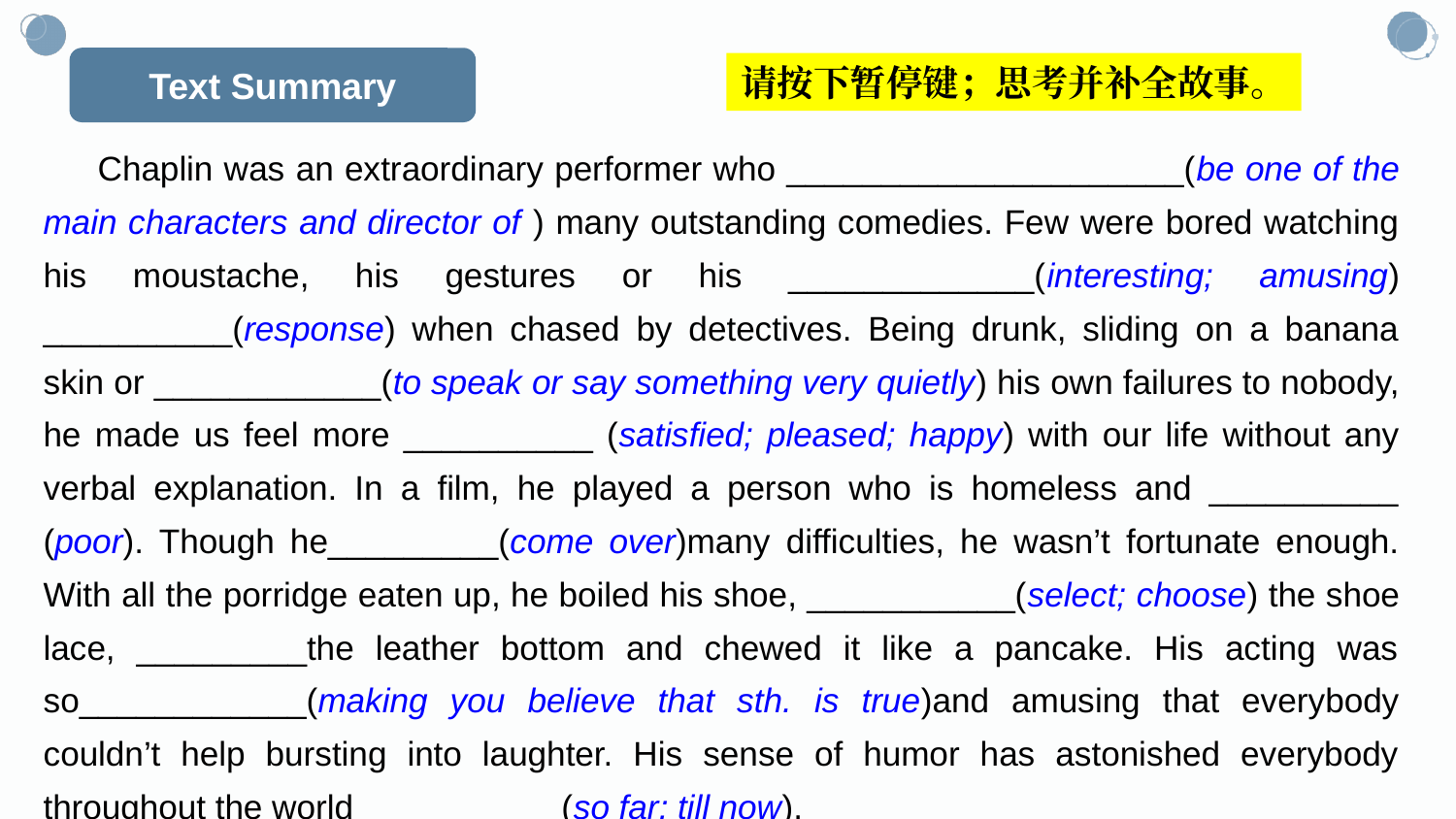

Text Summary
#
请按下暂停键；思考并补全故事。
    Chaplin was an extraordinary performer who _____________________(be one of the main characters and director of ) many outstanding comedies. Few were bored watching his moustache, his gestures or his _____________(interesting; amusing) __________(response) when chased by detectives. Being drunk, sliding on a banana skin or ____________(to speak or say something very quietly) his own failures to nobody, he made us feel more __________ (satisfied; pleased; happy) with our life without any verbal explanation. In a film, he played a person who is homeless and __________ (poor). Though he_________(come over)many difficulties, he wasn’t fortunate enough. With all the porridge eaten up, he boiled his shoe, ___________(select; choose) the shoe lace, _________the leather bottom and chewed it like a pancake. His acting was so____________(making you believe that sth. is true)and amusing that everybody couldn’t help bursting into laughter. His sense of humor has astonished everybody throughout the world  __________(so far; till now).